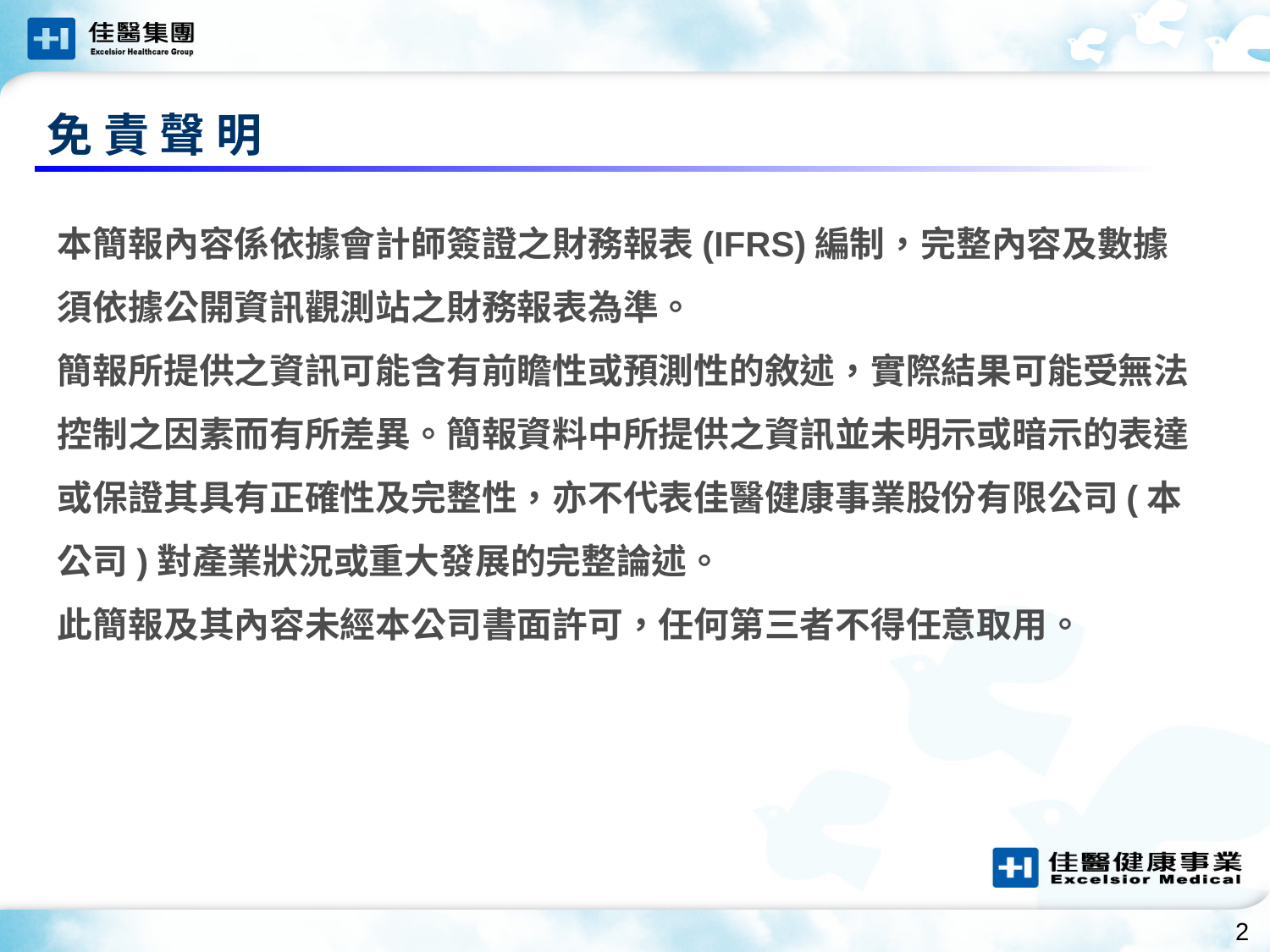

免 責 聲 明

本簡報內容係依據會計師簽證之財務報表(IFRS)編制，完整內容及數據須依據公開資訊觀測站之財務報表為準。
簡報所提供之資訊可能含有前瞻性或預測性的敘述，實際結果可能受無法控制之因素而有所差異。簡報資料中所提供之資訊並未明示或暗示的表達或保證其具有正確性及完整性，亦不代表佳醫健康事業股份有限公司(本公司)對產業狀況或重大發展的完整論述。
此簡報及其內容未經本公司書面許可，任何第三者不得任意取用。
2